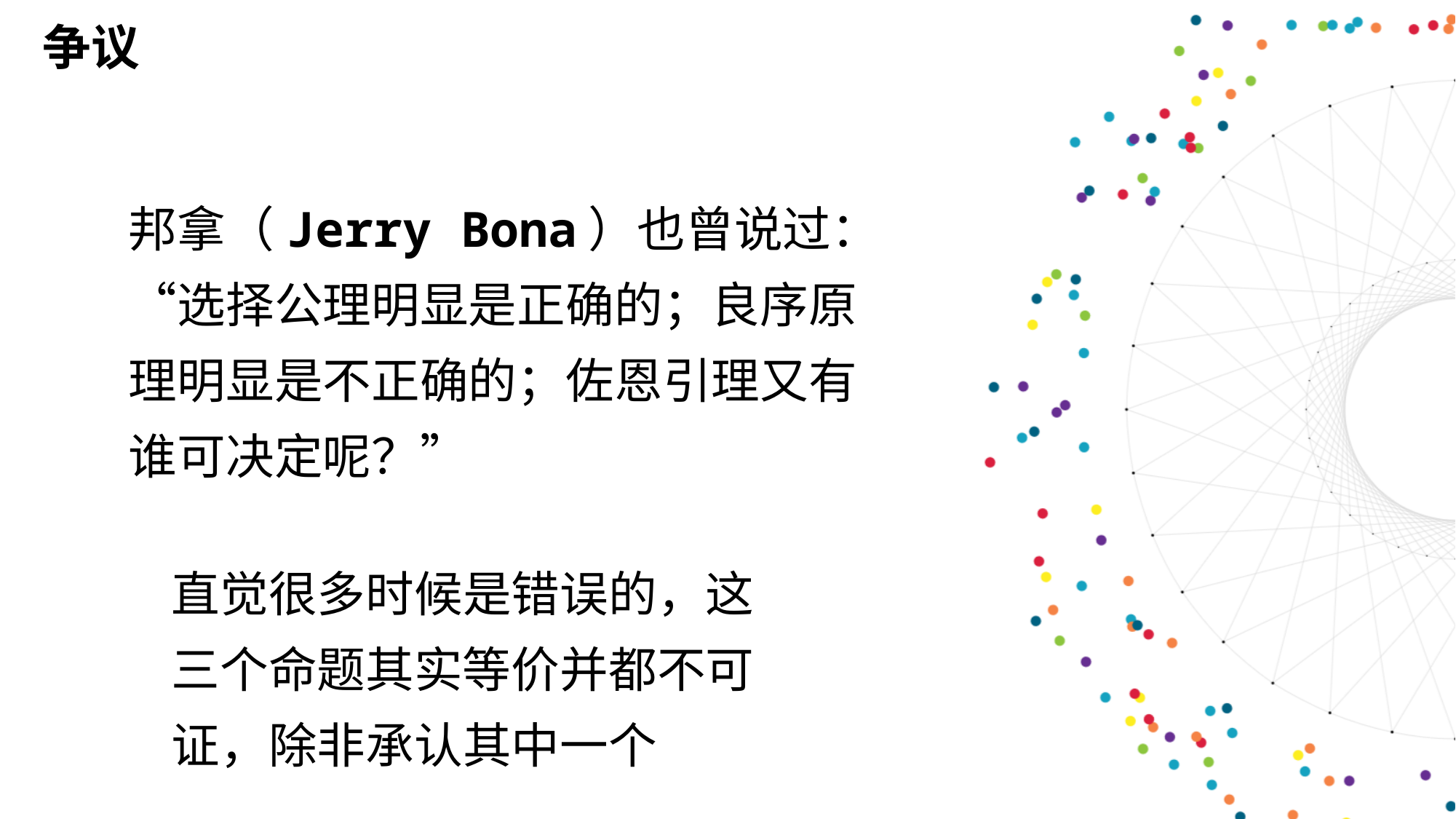

争议
邦拿（Jerry Bona）也曾说过：“选择公理明显是正确的；良序原理明显是不正确的；佐恩引理又有谁可决定呢？”
直觉很多时候是错误的，这三个命题其实等价并都不可证，除非承认其中一个